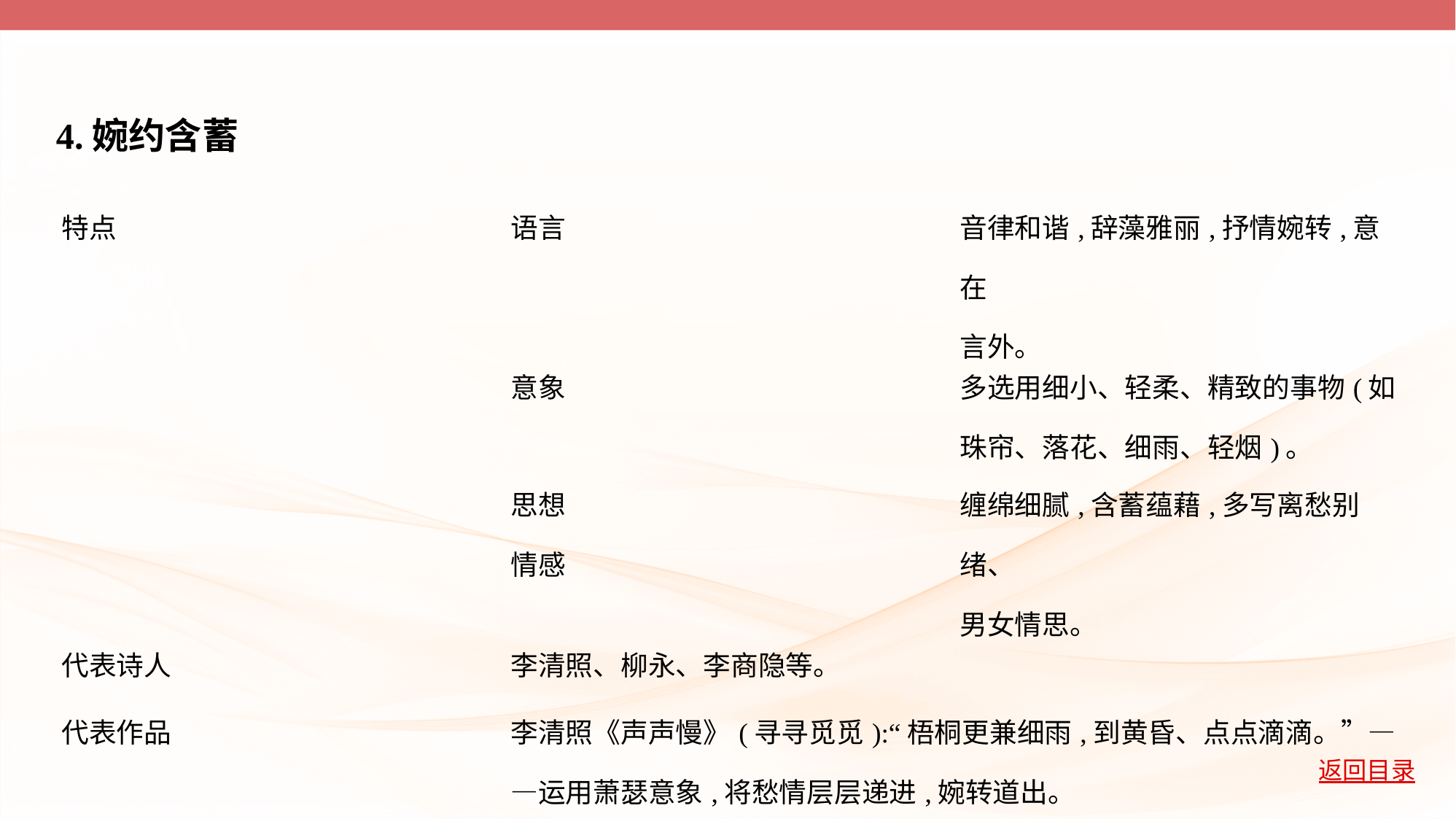

4.婉约含蓄
| 特点 | 语言 | 音律和谐,辞藻雅丽,抒情婉转,意在 言外。 |
| --- | --- | --- |
|  | 意象 | 多选用细小、轻柔、精致的事物(如 珠帘、落花、细雨、轻烟)。 |
|  | 思想 情感 | 缠绵细腻,含蓄蕴藉,多写离愁别绪、 男女情思。 |
| 代表诗人 | 李清照、柳永、李商隐等。 |  |
| 代表作品 | 李清照《声声慢》(寻寻觅觅):“梧桐更兼细雨,到黄昏、点点滴滴。”— —运用萧瑟意象,将愁情层层递进,婉转道出。 |  |